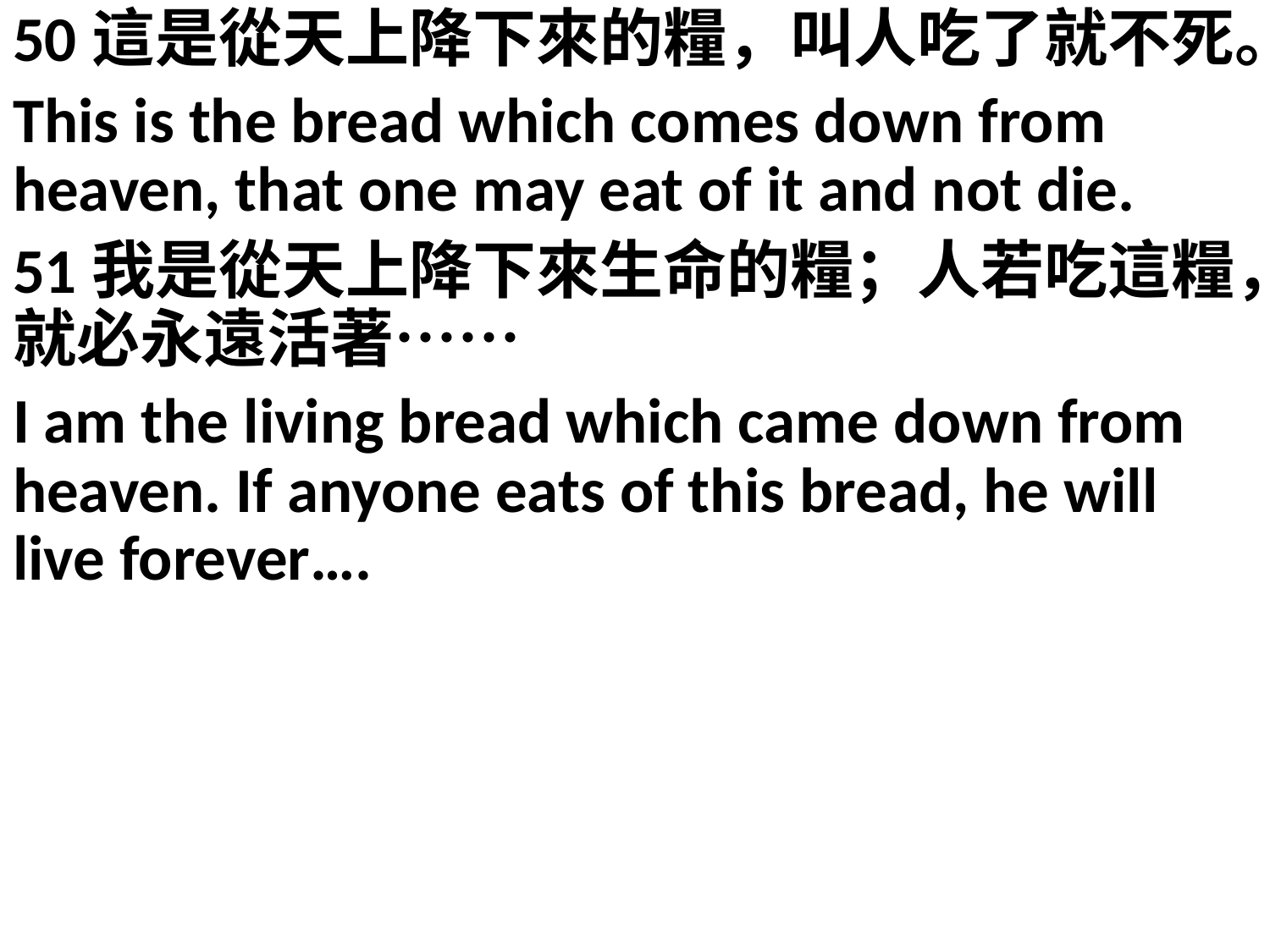

50這是從天上降下來的糧，叫人吃了就不死。
This is the bread which comes down from heaven, that one may eat of it and not die.
51我是從天上降下來生命的糧；人若吃這糧，就必永遠活著……
I am the living bread which came down from heaven. If anyone eats of this bread, he will live forever….